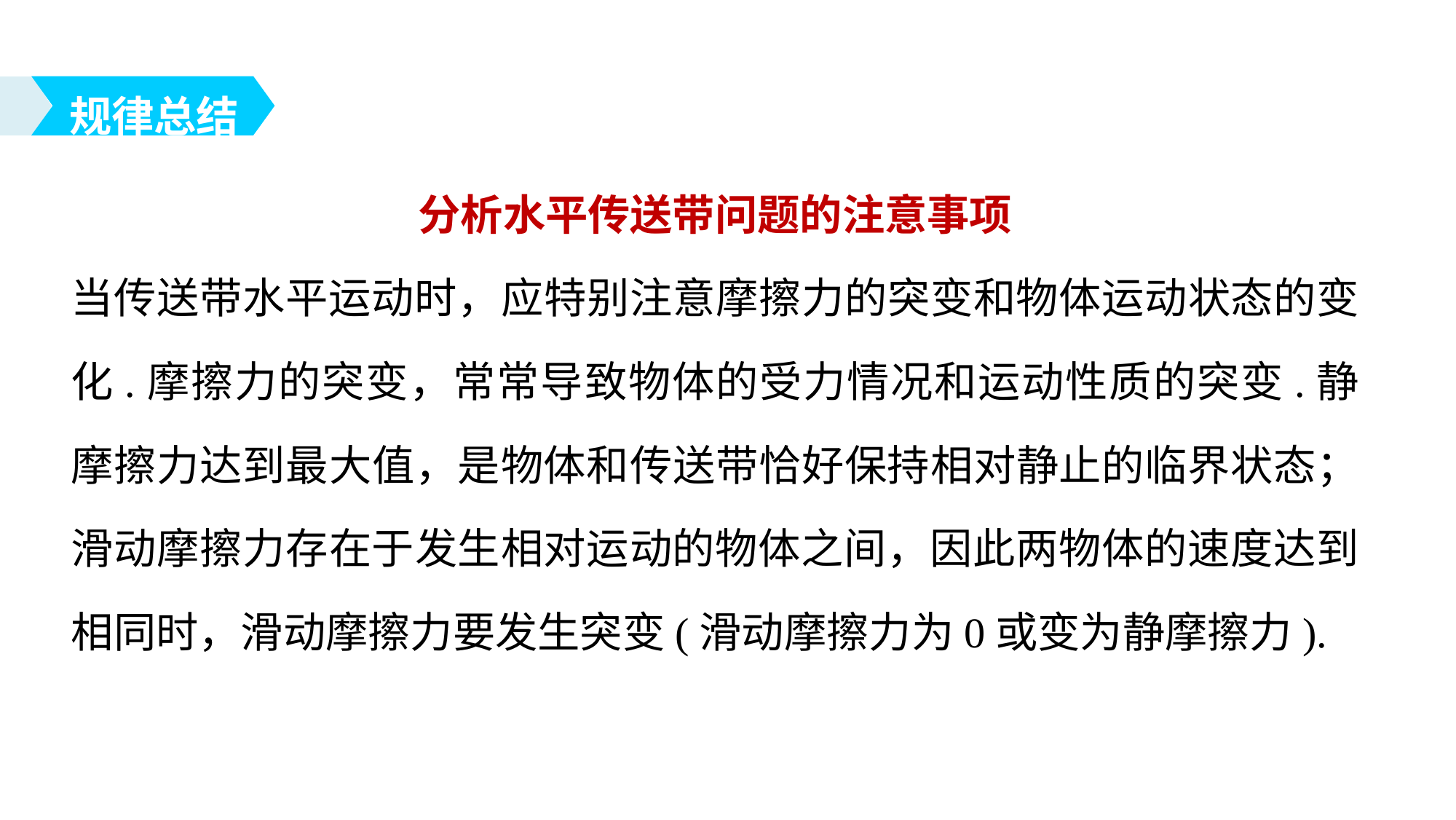

规律总结

分析水平传送带问题的注意事项
当传送带水平运动时，应特别注意摩擦力的突变和物体运动状态的变化.摩擦力的突变，常常导致物体的受力情况和运动性质的突变.静摩擦力达到最大值，是物体和传送带恰好保持相对静止的临界状态；滑动摩擦力存在于发生相对运动的物体之间，因此两物体的速度达到相同时，滑动摩擦力要发生突变(滑动摩擦力为0或变为静摩擦力).